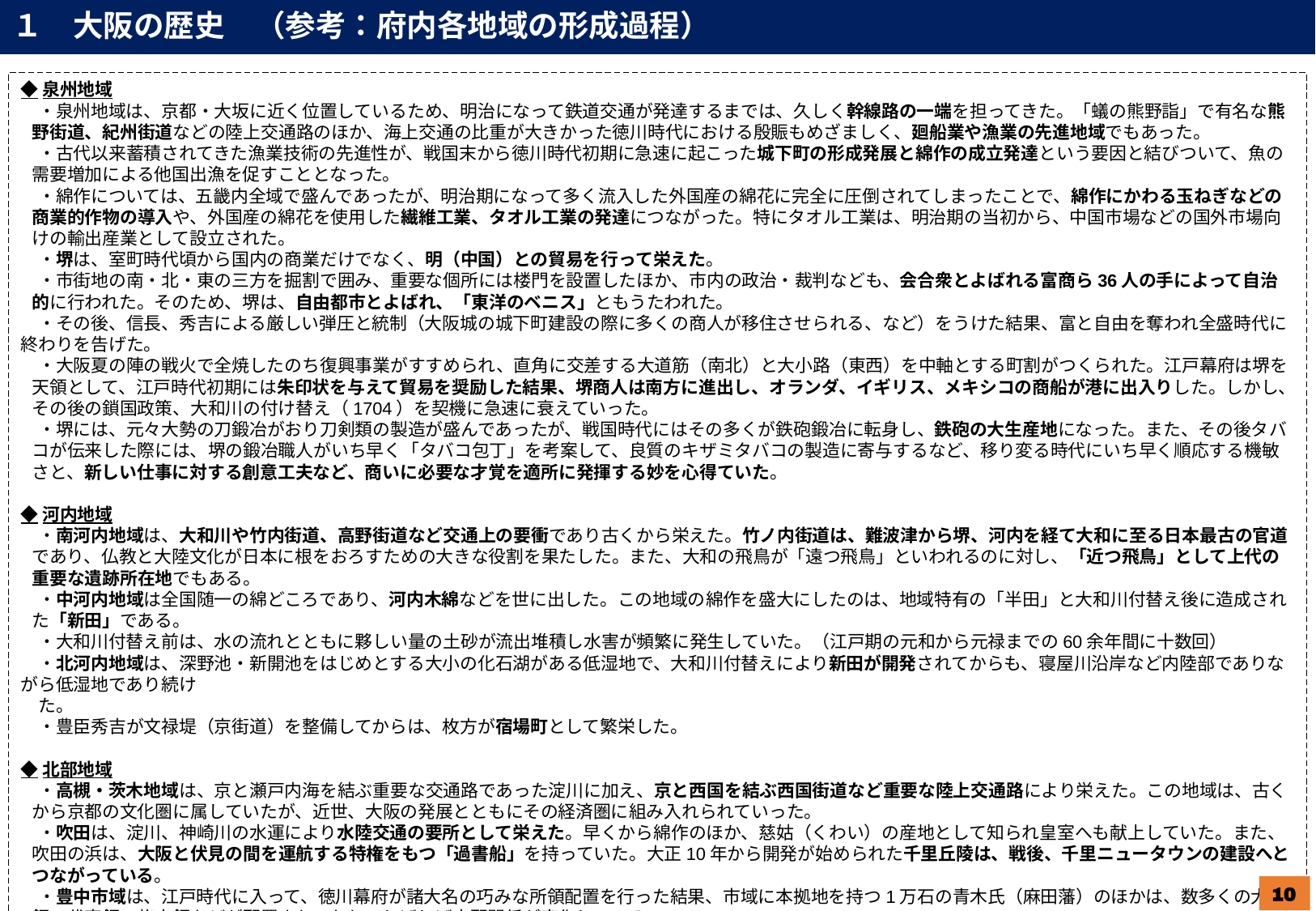

１　大阪の歴史　（参考：府内各地域の形成過程）
◆泉州地域
　・泉州地域は、京都・大坂に近く位置しているため、明治になって鉄道交通が発達するまでは、久しく幹線路の一端を担ってきた。「蟻の熊野詣」で有名な熊野街道、紀州街道などの陸上交通路のほか、海上交通の比重が大きかった徳川時代における殷賑もめざましく、廻船業や漁業の先進地域でもあった。
　・古代以来蓄積されてきた漁業技術の先進性が、戦国末から徳川時代初期に急速に起こった城下町の形成発展と綿作の成立発達という要因と結びついて、魚の需要増加による他国出漁を促すこととなった。
　・綿作については、五畿内全域で盛んであったが、明治期になって多く流入した外国産の綿花に完全に圧倒されてしまったことで、綿作にかわる玉ねぎなどの商業的作物の導入や、外国産の綿花を使用した繊維工業、タオル工業の発達につながった。特にタオル工業は、明治期の当初から、中国市場などの国外市場向けの輸出産業として設立された。
　・堺は、室町時代頃から国内の商業だけでなく、明（中国）との貿易を行って栄えた。
　・市街地の南・北・東の三方を掘割で囲み、重要な個所には楼門を設置したほか、市内の政治・裁判なども、会合衆とよばれる富商ら36人の手によって自治的に行われた。そのため、堺は、自由都市とよばれ、「東洋のベニス」ともうたわれた。
　・その後、信長、秀吉による厳しい弾圧と統制（大阪城の城下町建設の際に多くの商人が移住させられる、など）をうけた結果、富と自由を奪われ全盛時代に終わりを告げた。
　・大阪夏の陣の戦火で全焼したのち復興事業がすすめられ、直角に交差する大道筋（南北）と大小路（東西）を中軸とする町割がつくられた。江戸幕府は堺を天領として、江戸時代初期には朱印状を与えて貿易を奨励した結果、堺商人は南方に進出し、オランダ、イギリス、メキシコの商船が港に出入りした。しかし、その後の鎖国政策、大和川の付け替え（1704）を契機に急速に衰えていった。
　・堺には、元々大勢の刀鍛冶がおり刀剣類の製造が盛んであったが、戦国時代にはその多くが鉄砲鍛冶に転身し、鉄砲の大生産地になった。また、その後タバコが伝来した際には、堺の鍛冶職人がいち早く「タバコ包丁」を考案して、良質のキザミタバコの製造に寄与するなど、移り変る時代にいち早く順応する機敏さと、新しい仕事に対する創意工夫など、商いに必要な才覚を適所に発揮する妙を心得ていた。

◆河内地域
　・南河内地域は、大和川や竹内街道、高野街道など交通上の要衝であり古くから栄えた。竹ノ内街道は、難波津から堺、河内を経て大和に至る日本最古の官道であり、仏教と大陸文化が日本に根をおろすための大きな役割を果たした。また、大和の飛鳥が「遠つ飛鳥」といわれるのに対し、「近つ飛鳥」として上代の重要な遺跡所在地でもある。
　・中河内地域は全国随一の綿どころであり、河内木綿などを世に出した。この地域の綿作を盛大にしたのは、地域特有の「半田」と大和川付替え後に造成された「新田」である。
　・大和川付替え前は、水の流れとともに夥しい量の土砂が流出堆積し水害が頻繁に発生していた。（江戸期の元和から元禄までの60余年間に十数回）
　・北河内地域は、深野池・新開池をはじめとする大小の化石湖がある低湿地で、大和川付替えにより新田が開発されてからも、寝屋川沿岸など内陸部でありながら低湿地であり続け
　た。
　・豊臣秀吉が文禄堤（京街道）を整備してからは、枚方が宿場町として繁栄した。

◆北部地域
　・高槻・茨木地域は、京と瀬戸内海を結ぶ重要な交通路であった淀川に加え、京と西国を結ぶ西国街道など重要な陸上交通路により栄えた。この地域は、古くから京都の文化圏に属していたが、近世、大阪の発展とともにその経済圏に組み入れられていった。
　・吹田は、淀川、神崎川の水運により水陸交通の要所として栄えた。早くから綿作のほか、慈姑（くわい）の産地として知られ皇室へも献上していた。また、吹田の浜は、大阪と伏見の間を運航する特権をもつ「過書船」を持っていた。大正10年から開発が始められた千里丘陵は、戦後、千里ニュータウンの建設へとつながっている。
　・豊中市域は、江戸時代に入って、徳川幕府が諸大名の巧みな所領配置を行った結果、市域に本拠地を持つ1万石の青木氏（麻田藩）のほかは、数多くの大名領、代官領、旗本領などが配置されており、しばしば支配関係が変化している。
　・第一次大戦後の大正8年には、府立大阪医科大学（のちの大阪大学）の予科の校舎が待兼山山麓に建設された。これは学園の郊外進出のはしりであった。
　・池田市域は、西国街道の脇道、能勢街道に沿い、有馬街道との分岐点にあり、北摂山間部とする猪名川の渓口集落都市として栄えた。また、元禄年間には、酒屋、米屋、小間物屋などの商家のほか、大工、紺屋、髪結などの職人、労働者、医師、絵師など、あらゆる業種がそろっていた。特に池田酒は江戸下り酒の最上の産地として早くから有名であった。
10